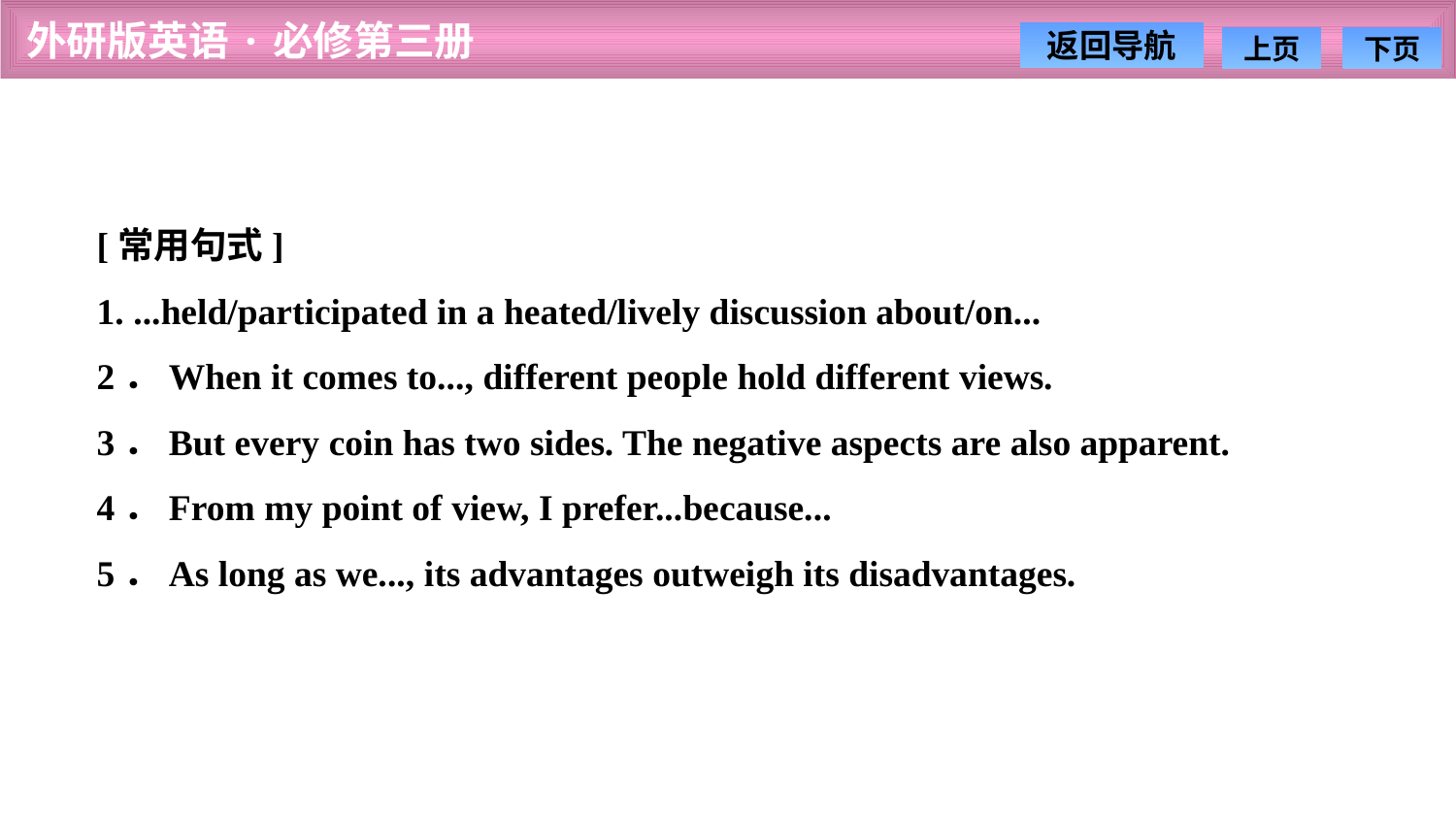

[常用句式]
1. ...held/participated in a heated/lively discussion about/on...
2．When it comes to..., different people hold different views.
3．But every coin has two sides. The negative aspects are also apparent.
4．From my point of view, I prefer...because...
5．As long as we..., its advantages outweigh its disadvantages.